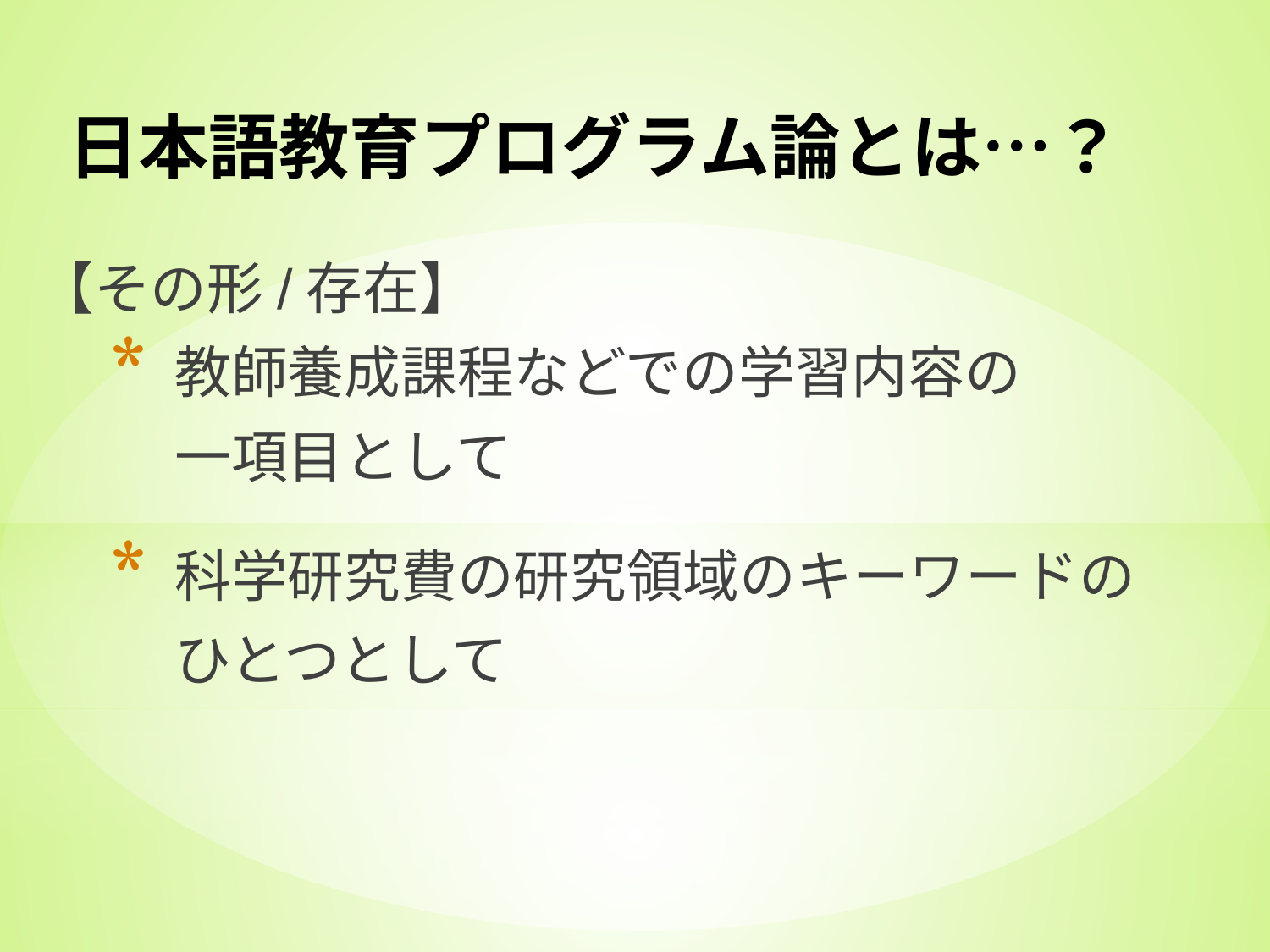

# 日本語教育プログラム論とは…？
【その形/存在】
教師養成課程などでの学習内容の
	一項目として

科学研究費の研究領域のキーワードの
	ひとつとして